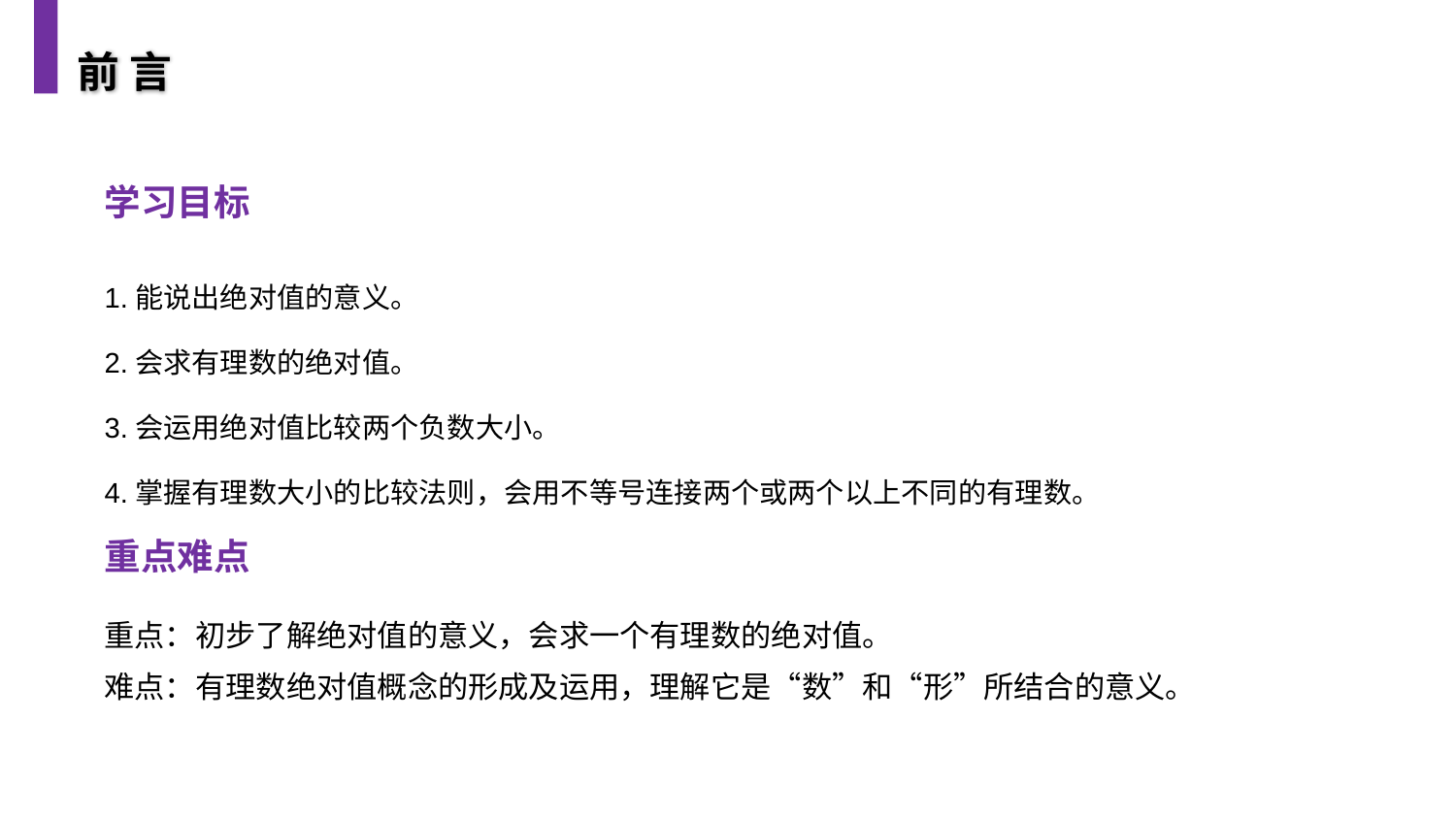

前 言
学习目标
1.能说出绝对值的意义。
2.会求有理数的绝对值。
3.会运用绝对值比较两个负数大小。
4.掌握有理数大小的比较法则，会用不等号连接两个或两个以上不同的有理数。
重点难点
重点：初步了解绝对值的意义，会求一个有理数的绝对值。
难点：有理数绝对值概念的形成及运用，理解它是“数”和“形”所结合的意义。